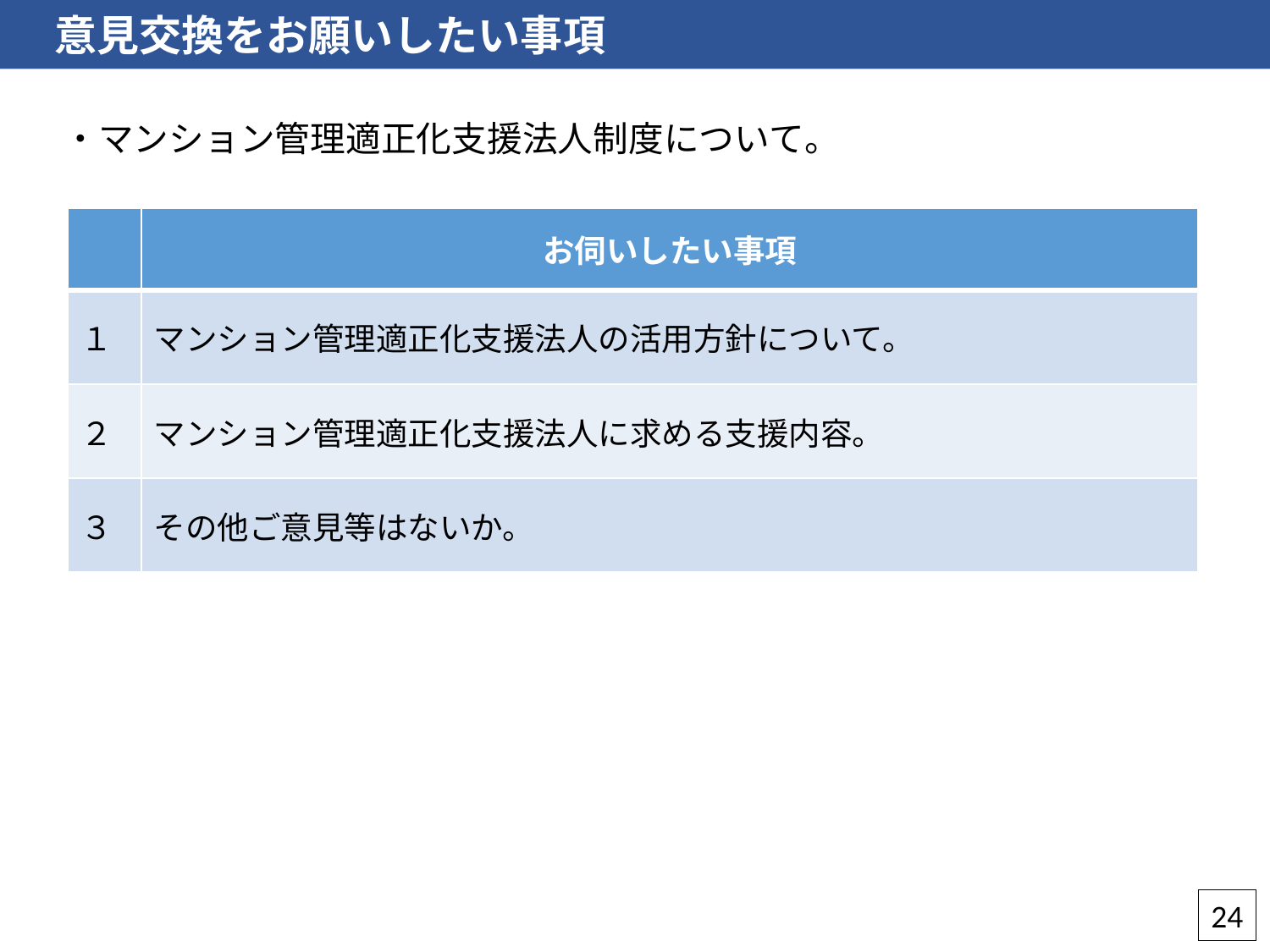

意見交換をお願いしたい事項
・マンション管理適正化支援法人制度について。
|  | お伺いしたい事項 |
| --- | --- |
| １ | マンション管理適正化支援法人の活用方針について。 |
| ２ | マンション管理適正化支援法人に求める支援内容。 |
| ３ | その他ご意見等はないか。 |
24